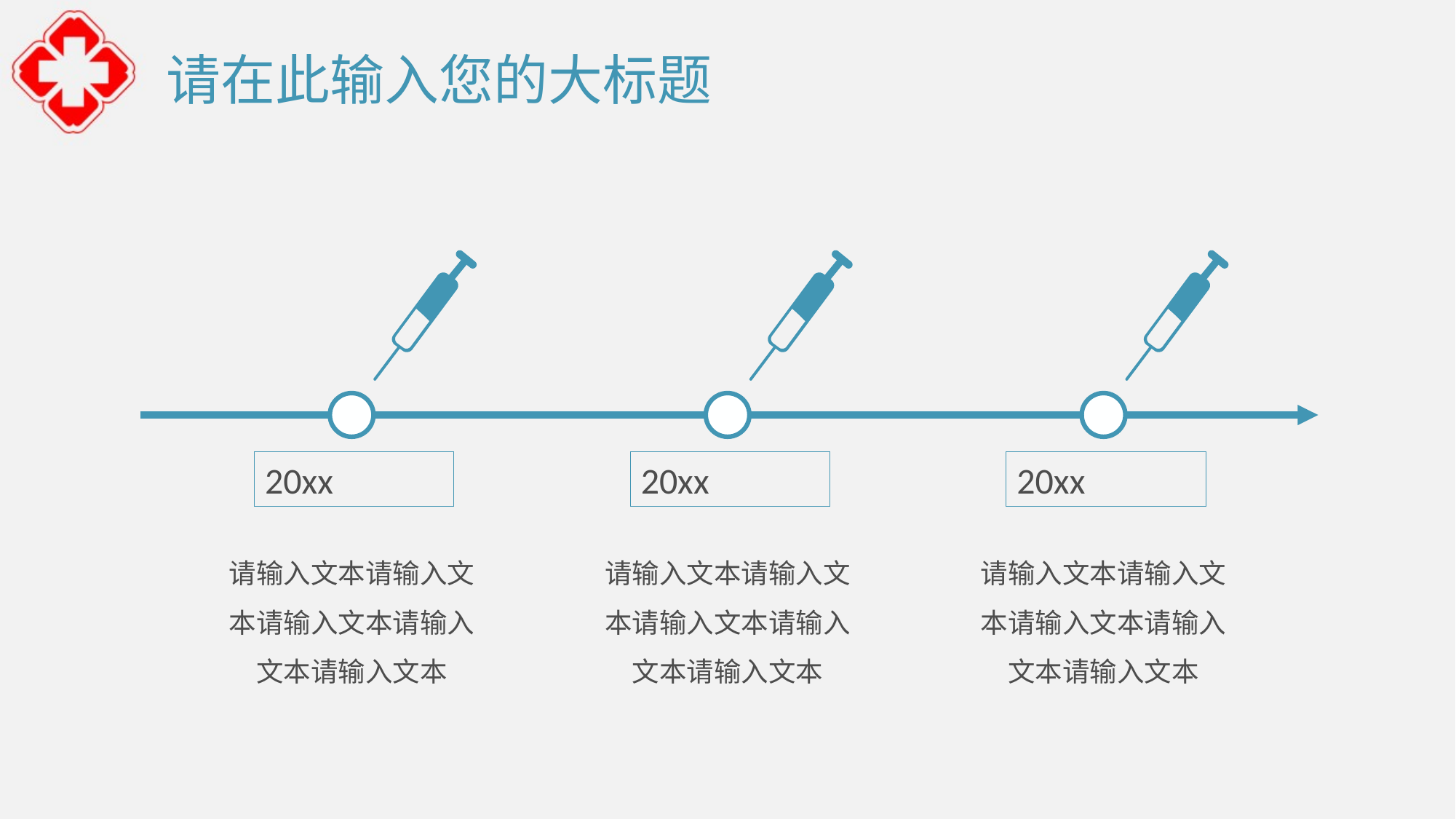

# 请在此输入您的大标题

20xx
20xx
20xx
请输入文本请输入文本请输入文本请输入文本请输入文本
请输入文本请输入文本请输入文本请输入文本请输入文本
请输入文本请输入文本请输入文本请输入文本请输入文本